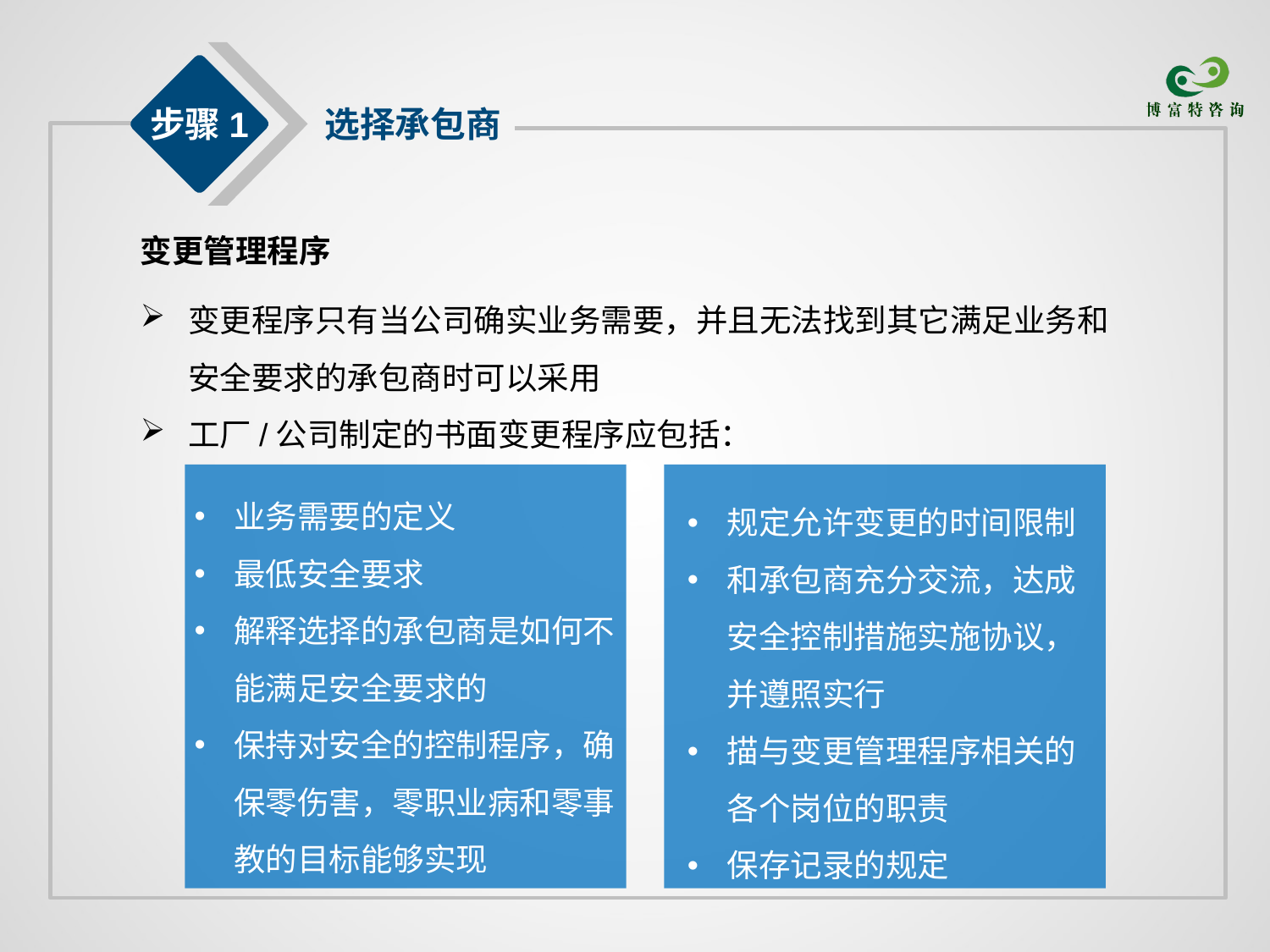

步骤1
选择承包商

# 变更管理程序
变更程序只有当公司确实业务需要，并且无法找到其它满足业务和安全要求的承包商时可以采用
工厂/公司制定的书面变更程序应包括：

业务需要的定义
最低安全要求
解释选择的承包商是如何不能满足安全要求的
保持对安全的控制程序，确保零伤害，零职业病和零事教的目标能够实现
规定允许变更的时间限制
和承包商充分交流，达成安全控制措施实施协议，并遵照实行
描与变更管理程序相关的各个岗位的职责
保存记录的规定